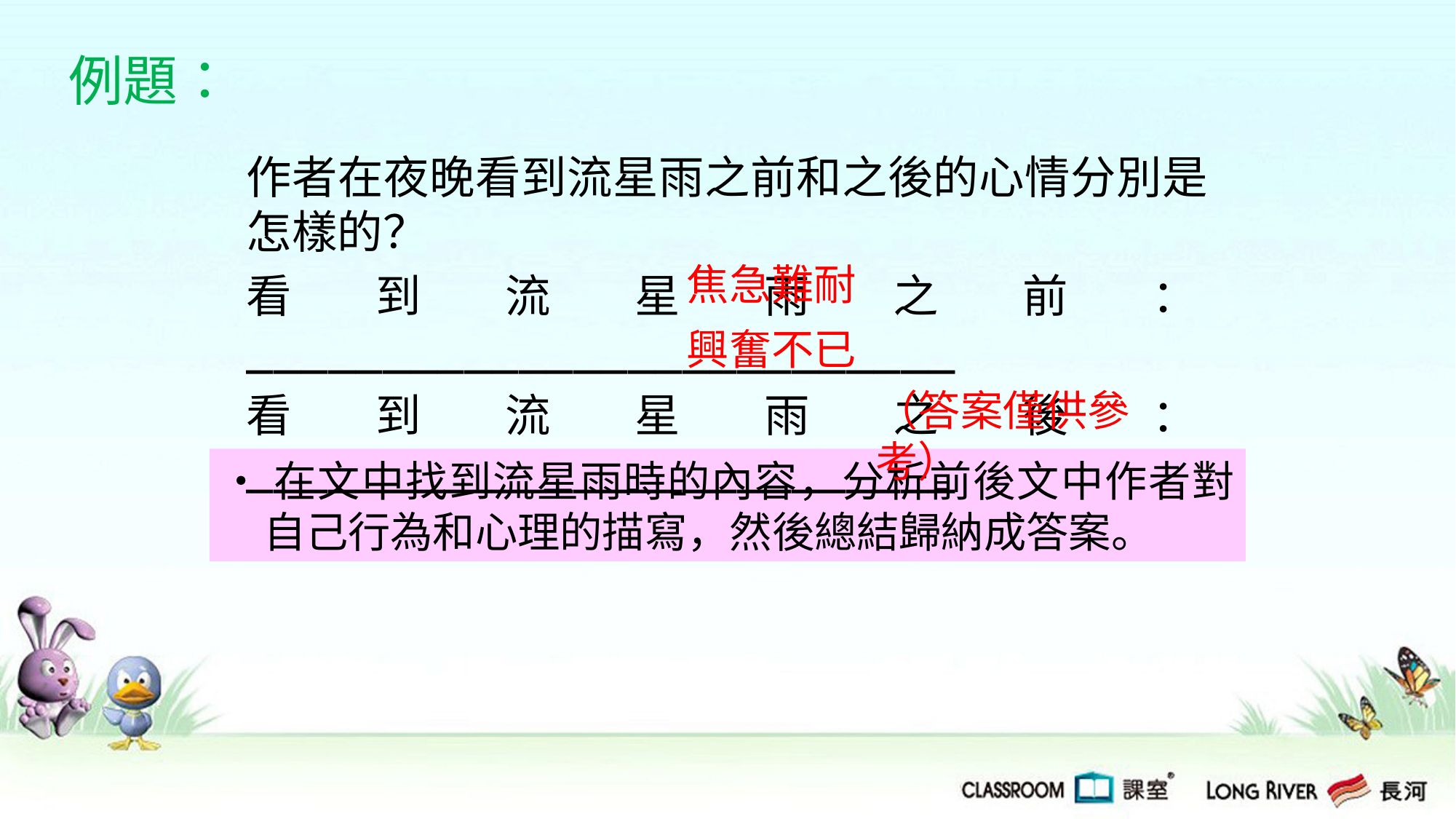

例題：
作者在夜晚看到流星雨之前和之後的心情分別是怎樣的？
看到流星雨之前：__________________________
看到流星雨之後：__________________________
焦急難耐
興奮不已
（答案僅供參考）
‧在文中找到流星雨時的內容，分析前後文中作者對自己行為和心理的描寫，然後總結歸納成答案。